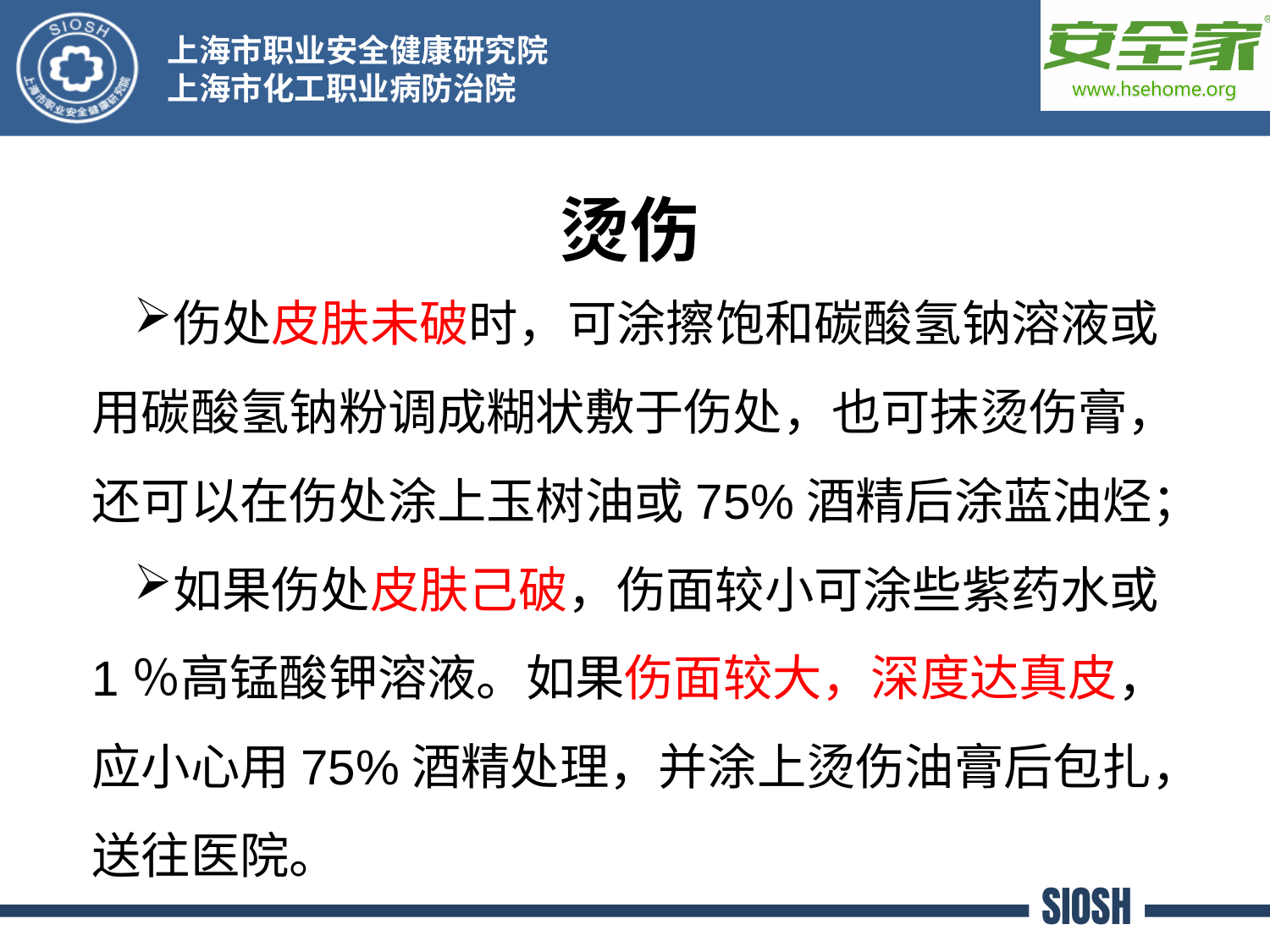

烫伤
伤处皮肤未破时，可涂擦饱和碳酸氢钠溶液或用碳酸氢钠粉调成糊状敷于伤处，也可抹烫伤膏，还可以在伤处涂上玉树油或75%酒精后涂蓝油烃；
如果伤处皮肤己破，伤面较小可涂些紫药水或1％高锰酸钾溶液。如果伤面较大，深度达真皮，应小心用75%酒精处理，并涂上烫伤油膏后包扎，送往医院。